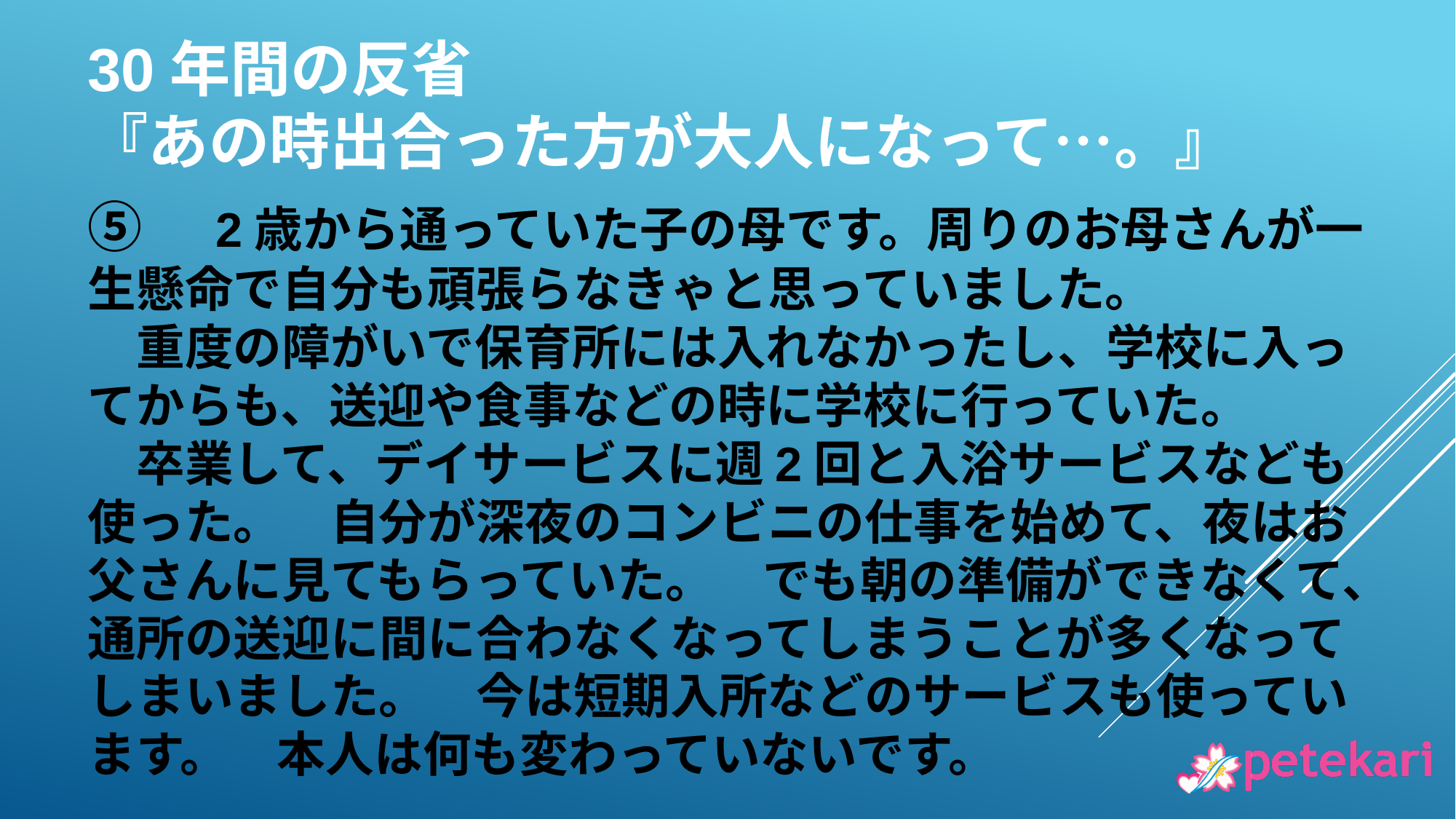

30年間の反省　
『あの時出合った方が大人になって…。』
⑤　2歳から通っていた子の母です。周りのお母さんが一生懸命で自分も頑張らなきゃと思っていました。
　重度の障がいで保育所には入れなかったし、学校に入っ
てからも、送迎や食事などの時に学校に行っていた。
　卒業して、デイサービスに週2回と入浴サービスなども使った。　自分が深夜のコンビニの仕事を始めて、夜はお父さんに見てもらっていた。　でも朝の準備ができなくて、通所の送迎に間に合わなくなってしまうことが多くなってしまいました。　今は短期入所などのサービスも使っています。　本人は何も変わっていないです。